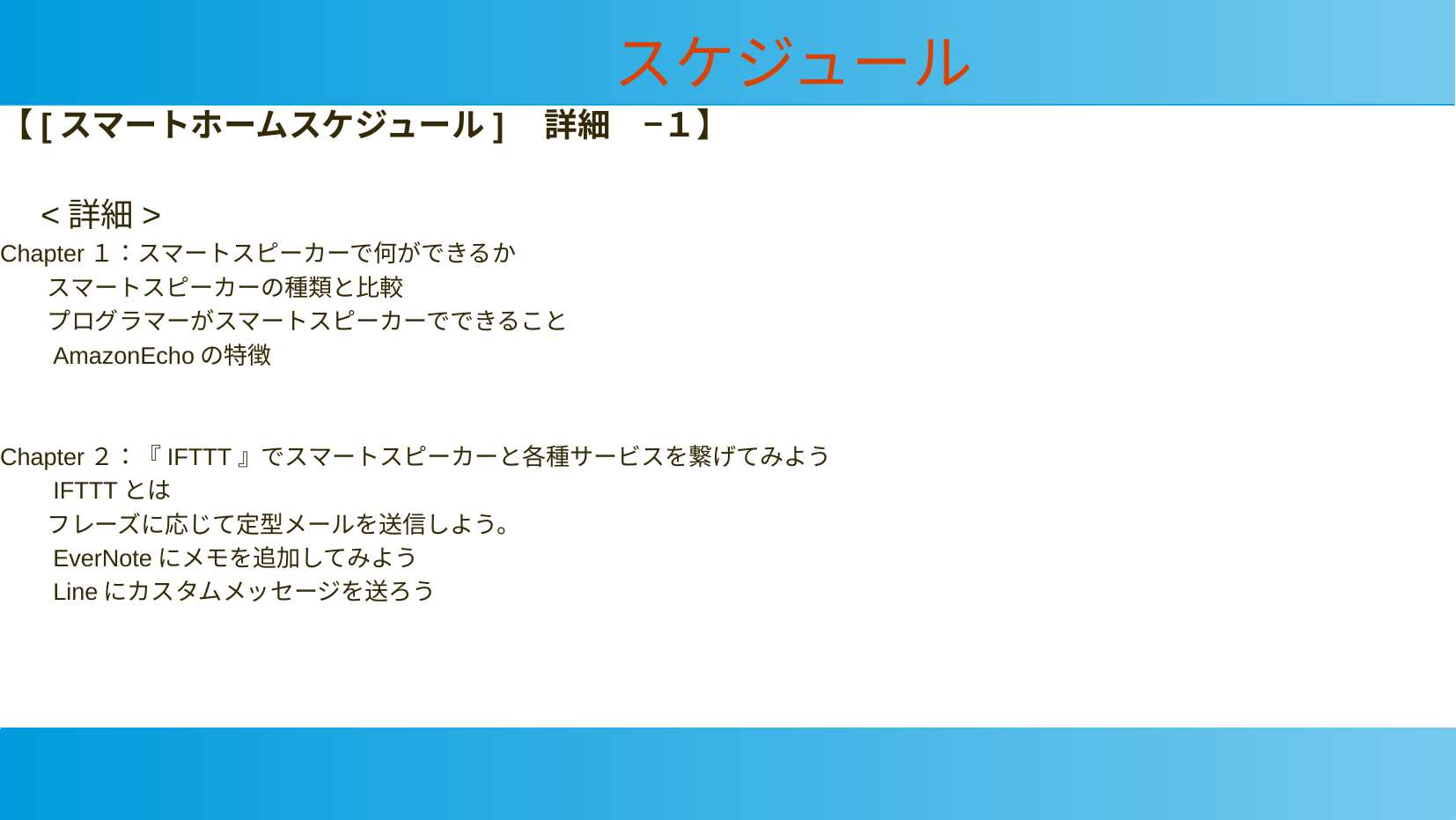

スケジュール
【[スマートホームスケジュール]　詳細　−１】

　<詳細>
Chapter１：スマートスピーカーで何ができるか
　　スマートスピーカーの種類と比較
　　プログラマーがスマートスピーカーでできること
　　AmazonEchoの特徴

Chapter２：『IFTTT』でスマートスピーカーと各種サービスを繋げてみよう
　　IFTTTとは
　　フレーズに応じて定型メールを送信しよう。
　　EverNoteにメモを追加してみよう
　　Lineにカスタムメッセージを送ろう